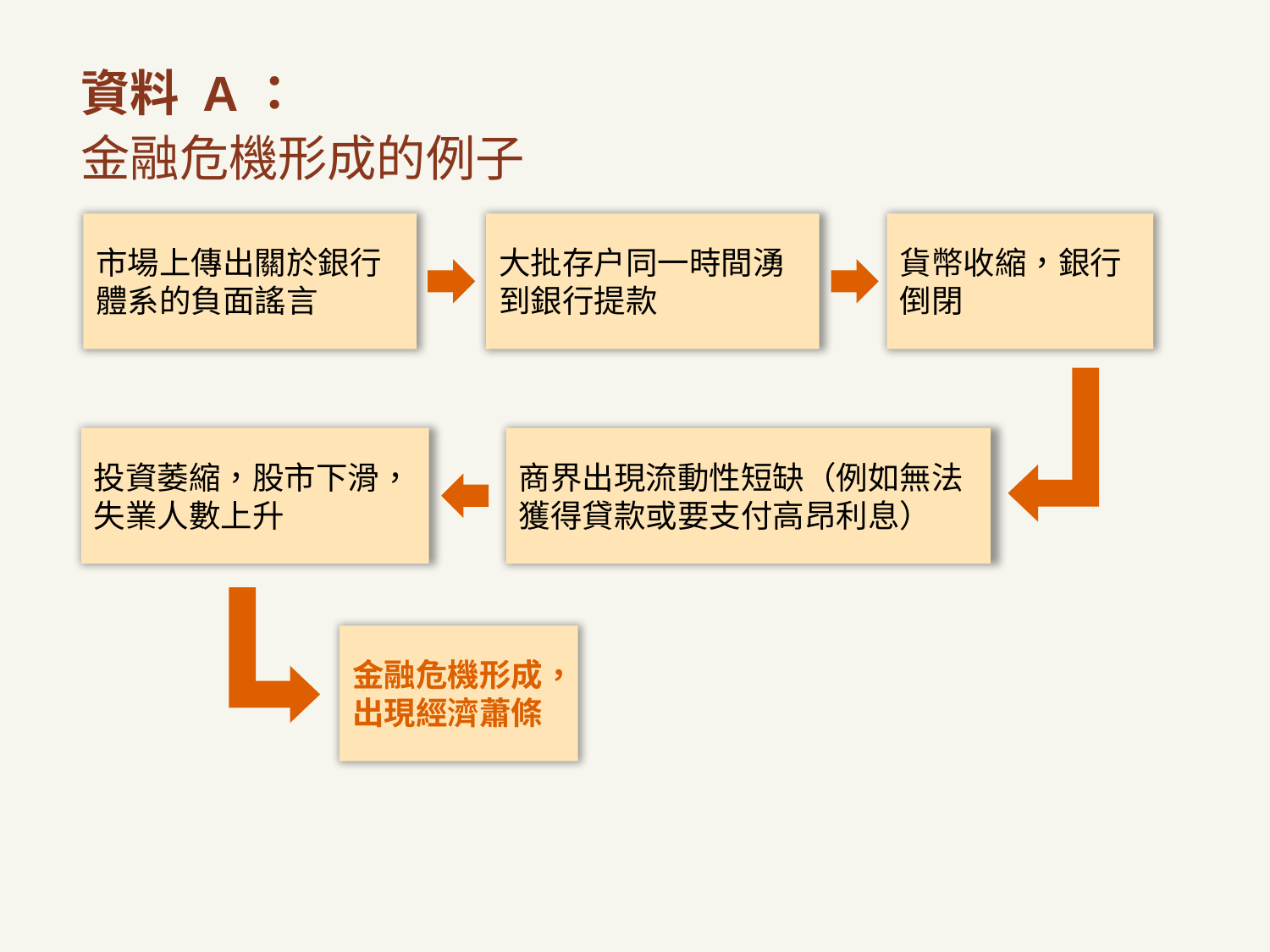

# 資料 A： 金融危機形成的例子
貨幣收縮，銀行倒閉
市場上傳出關於銀行體系的負面謠言
大批存户同一時間湧到銀行提款

投資萎縮，股市下滑，失業人數上升
商界出現流動性短缺（例如無法獲得貸款或要支付高昂利息）

金融危機形成，出現經濟蕭條